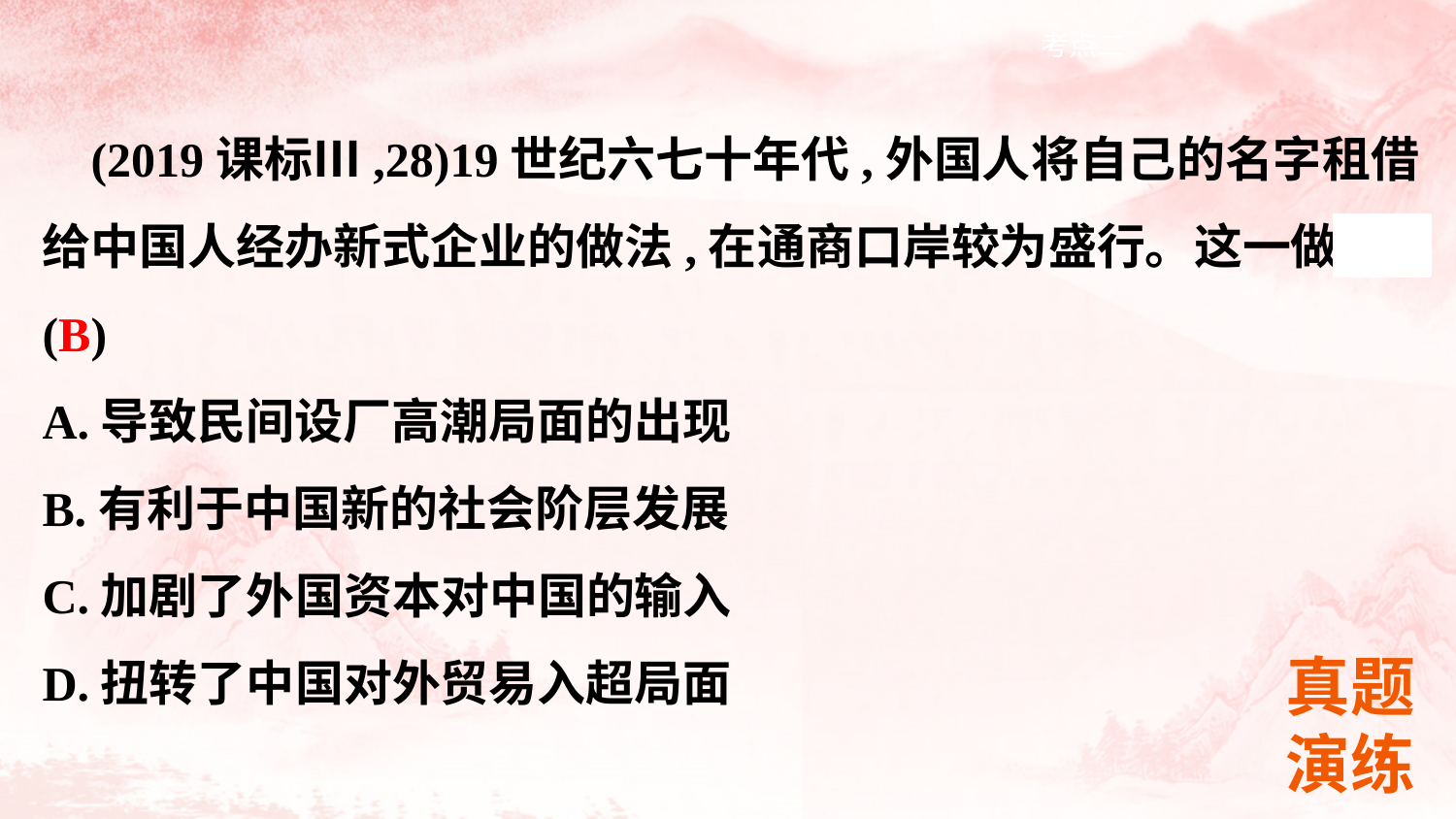

(2019课标Ⅲ,28)19世纪六七十年代,外国人将自己的名字租借给中国人经办新式企业的做法,在通商口岸较为盛行。这一做法 (B)
A.导致民间设厂高潮局面的出现
B.有利于中国新的社会阶层发展
C.加剧了外国资本对中国的输入
D.扭转了中国对外贸易入超局面

真题演练